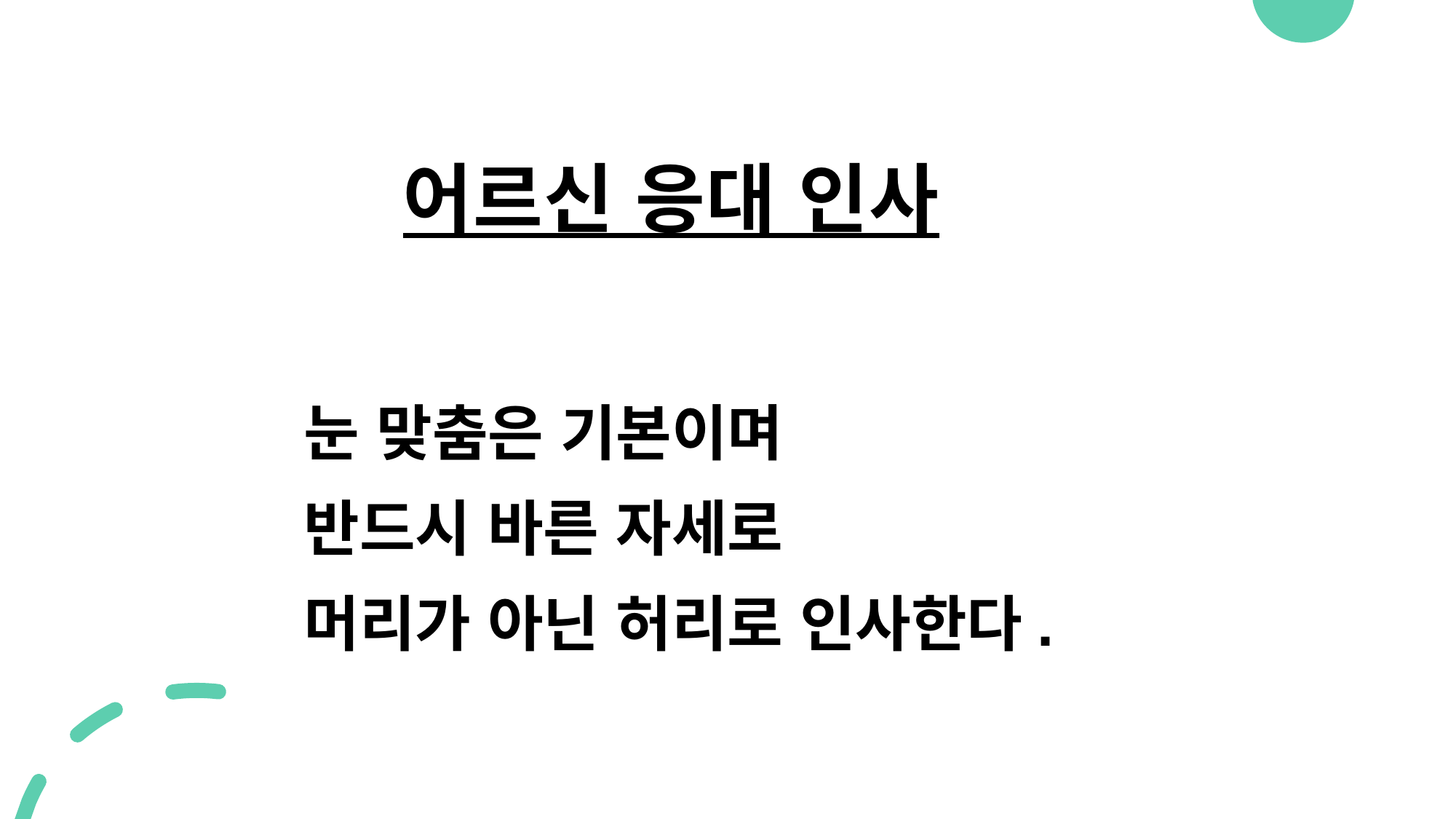

# 어르신 응대 인사
눈 맞춤은 기본이며
반드시 바른 자세로
머리가 아닌 허리로 인사한다.